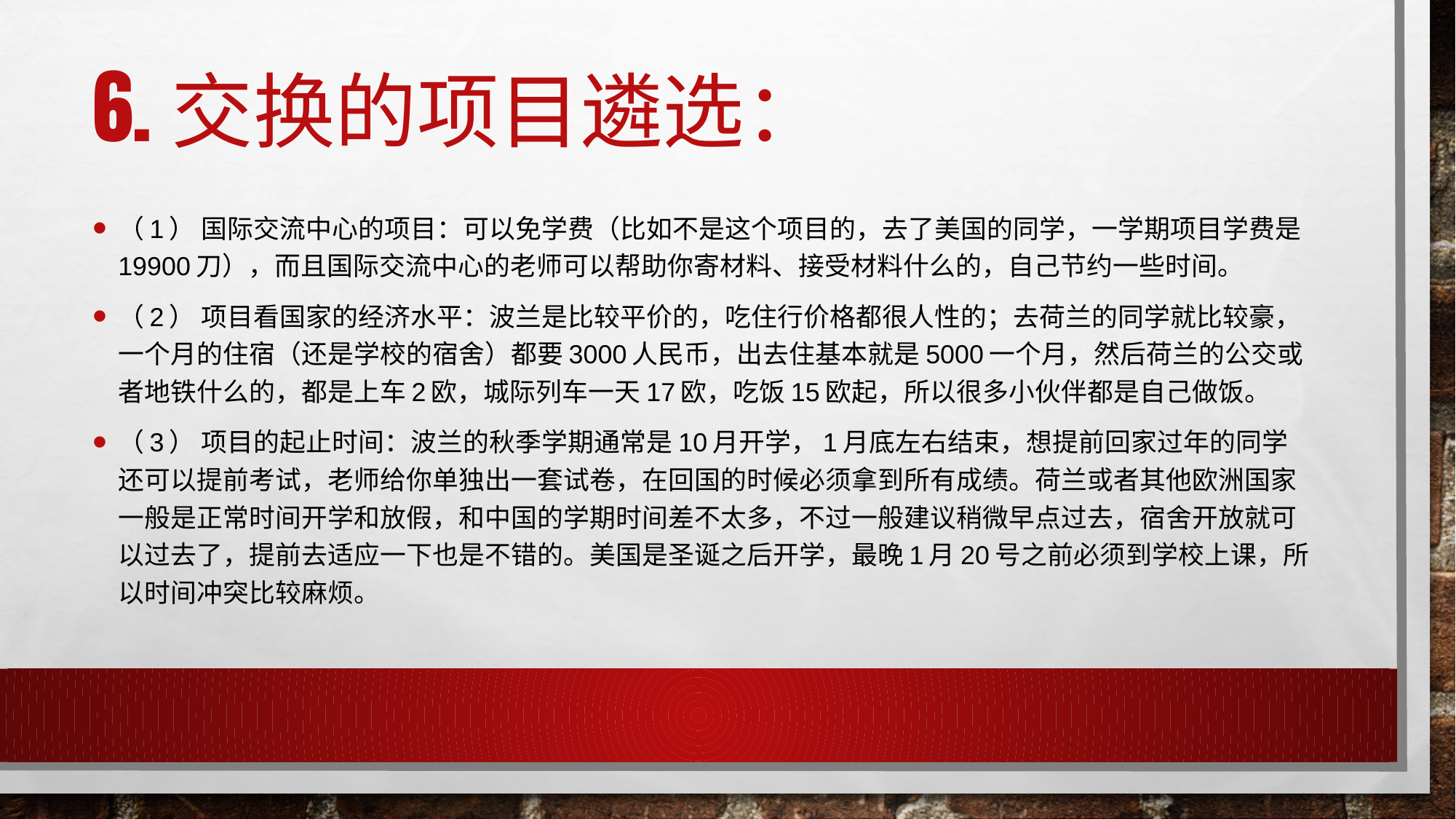

# 6.交换的项目遴选：
（1） 国际交流中心的项目：可以免学费（比如不是这个项目的，去了美国的同学，一学期项目学费是19900刀），而且国际交流中心的老师可以帮助你寄材料、接受材料什么的，自己节约一些时间。
（2） 项目看国家的经济水平：波兰是比较平价的，吃住行价格都很人性的；去荷兰的同学就比较豪，一个月的住宿（还是学校的宿舍）都要3000人民币，出去住基本就是5000一个月，然后荷兰的公交或者地铁什么的，都是上车2欧，城际列车一天17欧，吃饭15欧起，所以很多小伙伴都是自己做饭。
（3） 项目的起止时间：波兰的秋季学期通常是10月开学，1月底左右结束，想提前回家过年的同学还可以提前考试，老师给你单独出一套试卷，在回国的时候必须拿到所有成绩。荷兰或者其他欧洲国家一般是正常时间开学和放假，和中国的学期时间差不太多，不过一般建议稍微早点过去，宿舍开放就可以过去了，提前去适应一下也是不错的。美国是圣诞之后开学，最晚1月20号之前必须到学校上课，所以时间冲突比较麻烦。